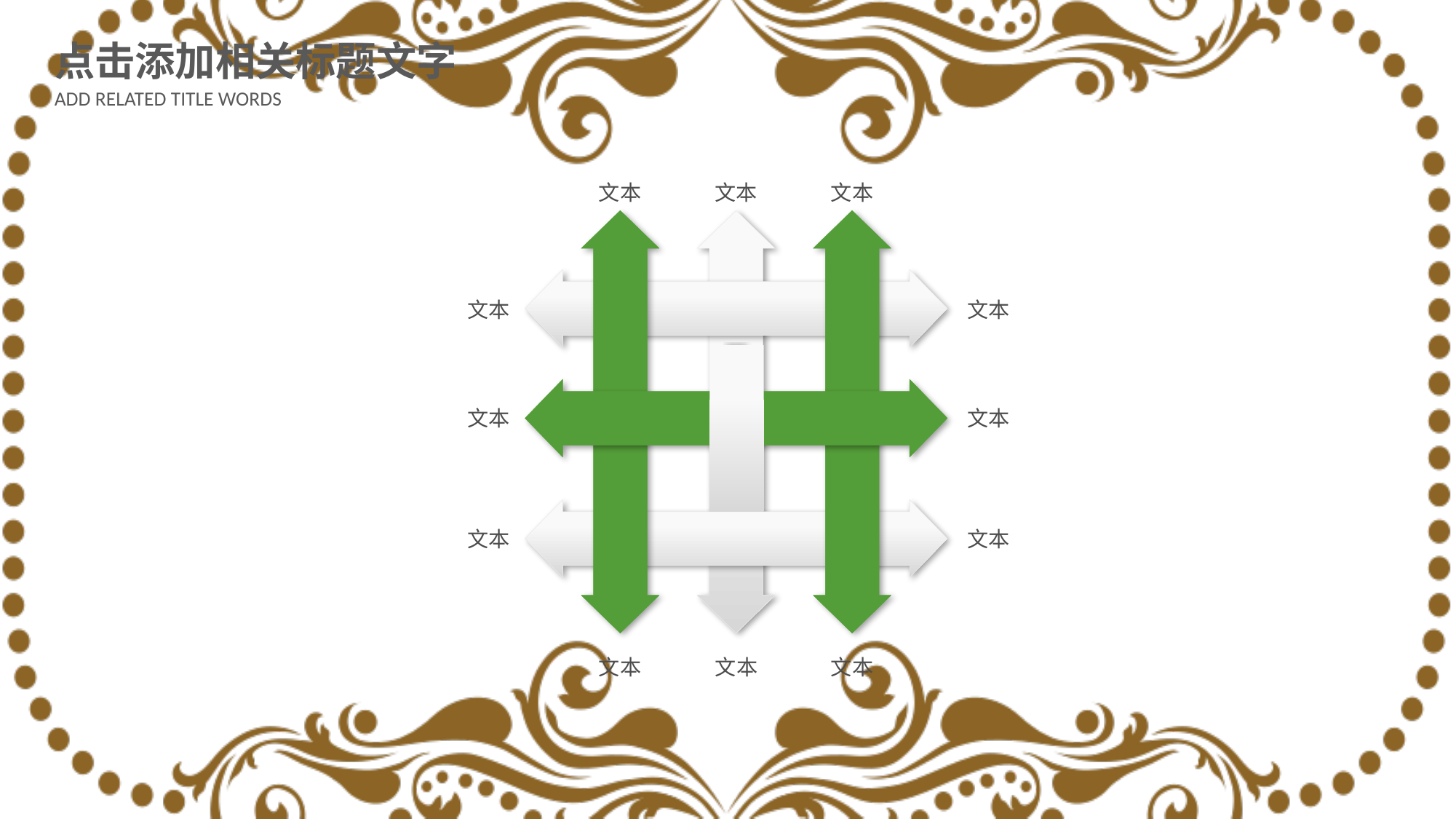

点击添加相关标题文字
ADD RELATED TITLE WORDS
文本
文本
文本

文本
文本
文本
文本
文本
文本
文本
文本
文本